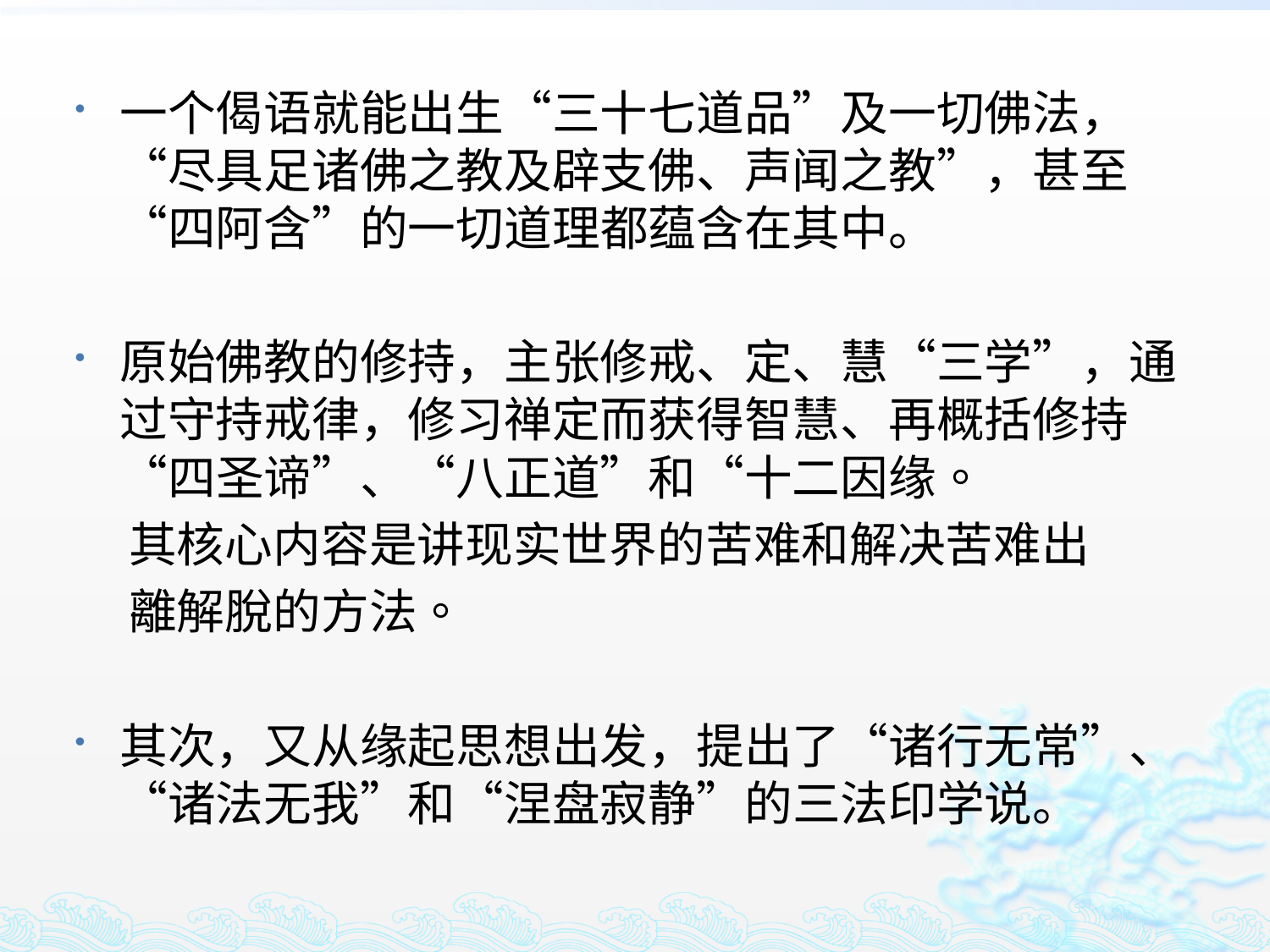

一个偈语就能出生“三十七道品”及一切佛法，“尽具足诸佛之教及辟支佛、声闻之教”，甚至“四阿含”的一切道理都蕴含在其中。

原始佛教的修持，主张修戒、定、慧“三学”，通过守持戒律，修习禅定而获得智慧、再概括修持“四圣谛”、“八正道”和“十二因缘。
    其核心内容是讲现实世界的苦难和解决苦难出
    離解脫的方法。

其次，又从缘起思想出发，提出了“诸行无常”、“诸法无我”和“涅盘寂静”的三法印学说。